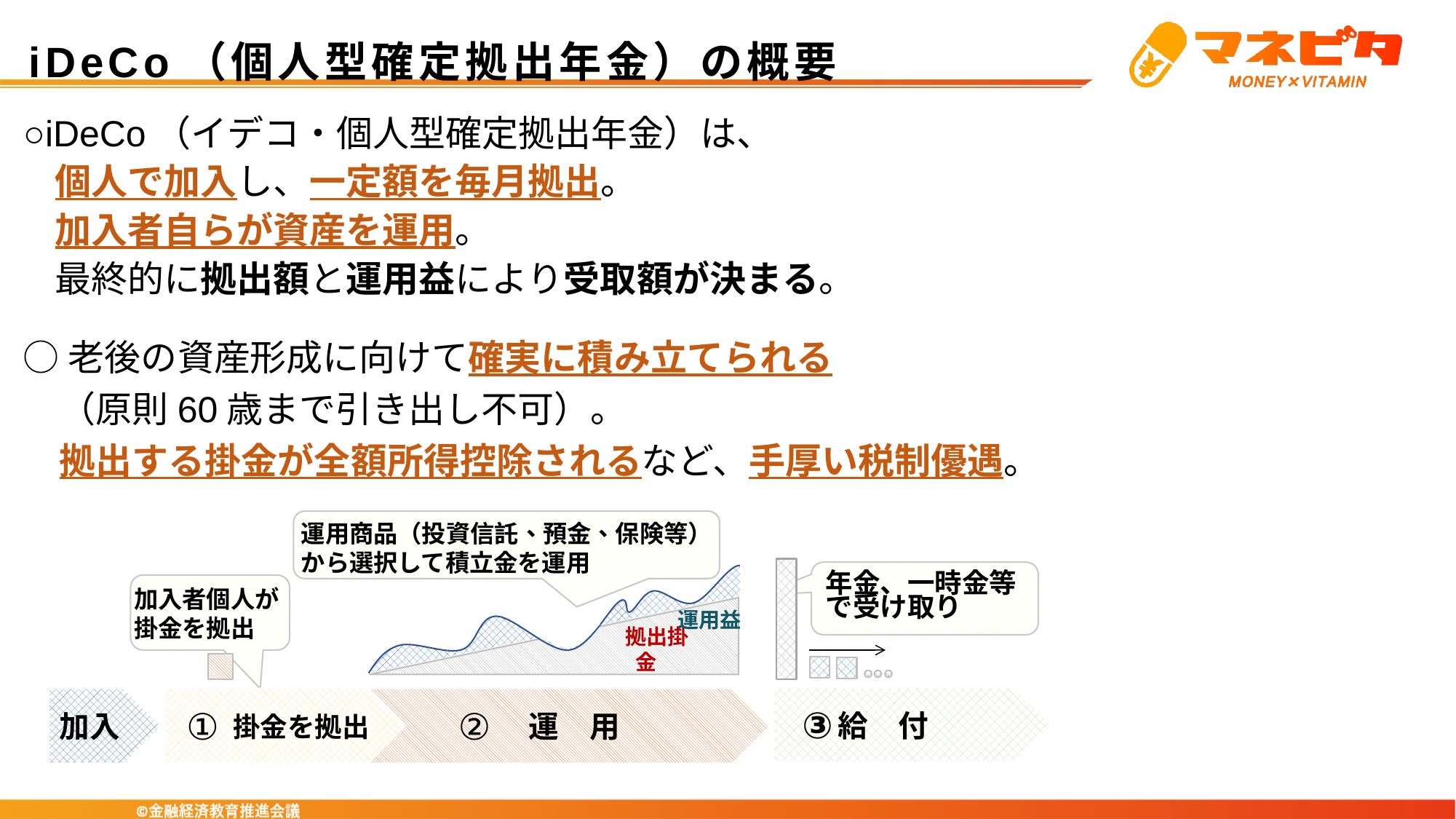

iDeCo（個人型確定拠出年金）の概要
○iDeCo（イデコ・個人型確定拠出年金）は、
個人で加入し、一定額を毎月拠出。
加入者自らが資産を運用。
最終的に拠出額と運用益により受取額が決まる。

○老後の資産形成に向けて確実に積み立てられる
　（原則60歳まで引き出し不可）。
　拠出する掛金が全額所得控除されるなど、手厚い税制優遇。
　拠出掛金
運用商品（投資信託、預金、保険等）から選択して積立金を運用

　　　　　　　　　　　　　 運用益

年金、一時金等で受け取り
加入者個人が
掛金を拠出

   　 給　付
 　　 掛金を拠出
   　　　　　運　用
加入
③
①
②